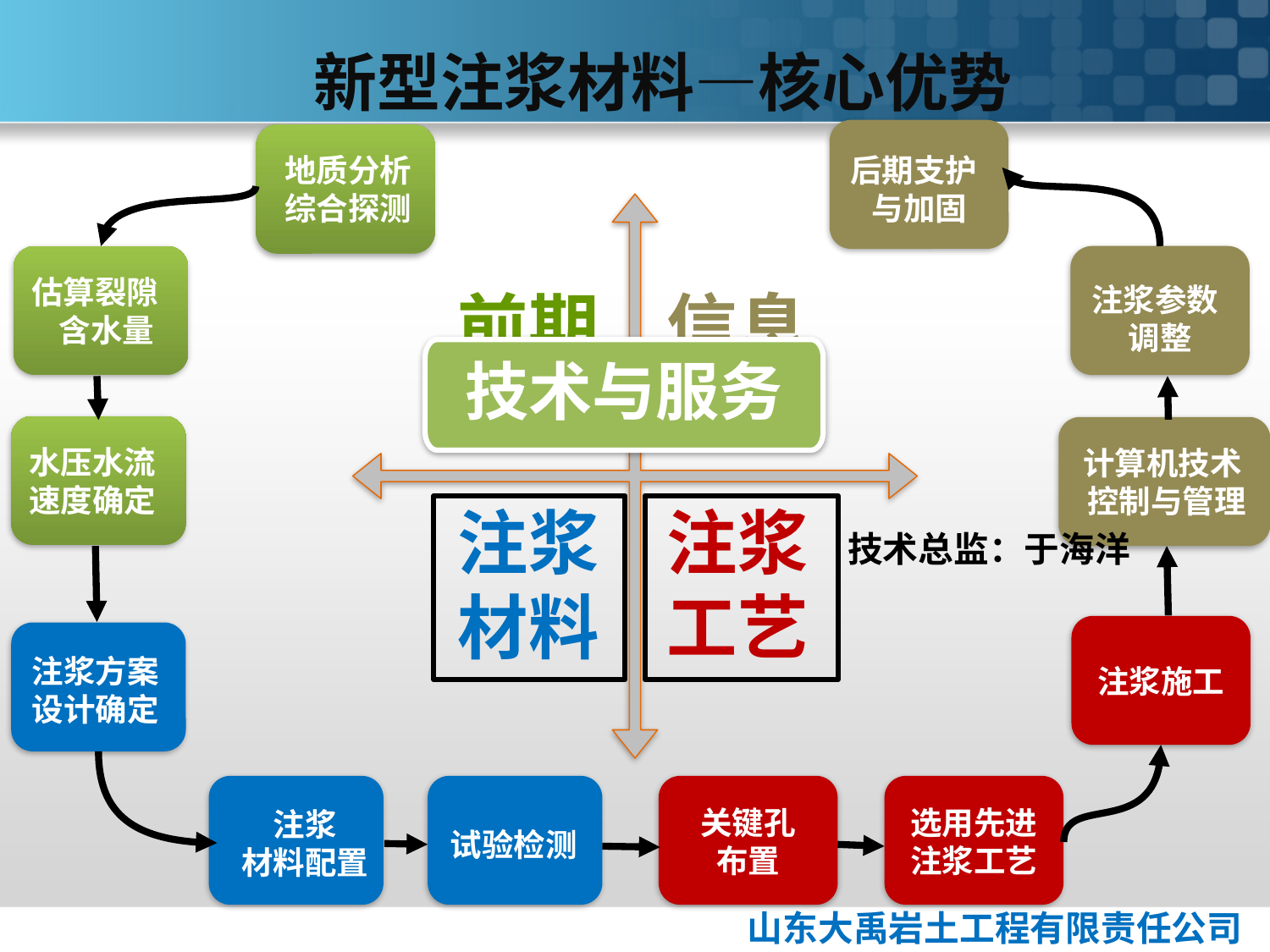

新型注浆材料—核心优势

后期支护
与加固

地质分析
综合探测

估算裂隙
含水量

注浆参数
调整

水压水流速度确定

计算机技术
控制与管理

注浆施工

注浆方案设计确定

试验检测

关键孔
布置

注浆
材料配置

选用先进注浆工艺

前期探测
信息技术
技术与服务
注浆材料
注浆工艺

技术总监：于海洋
山东大禹岩土工程有限责任公司